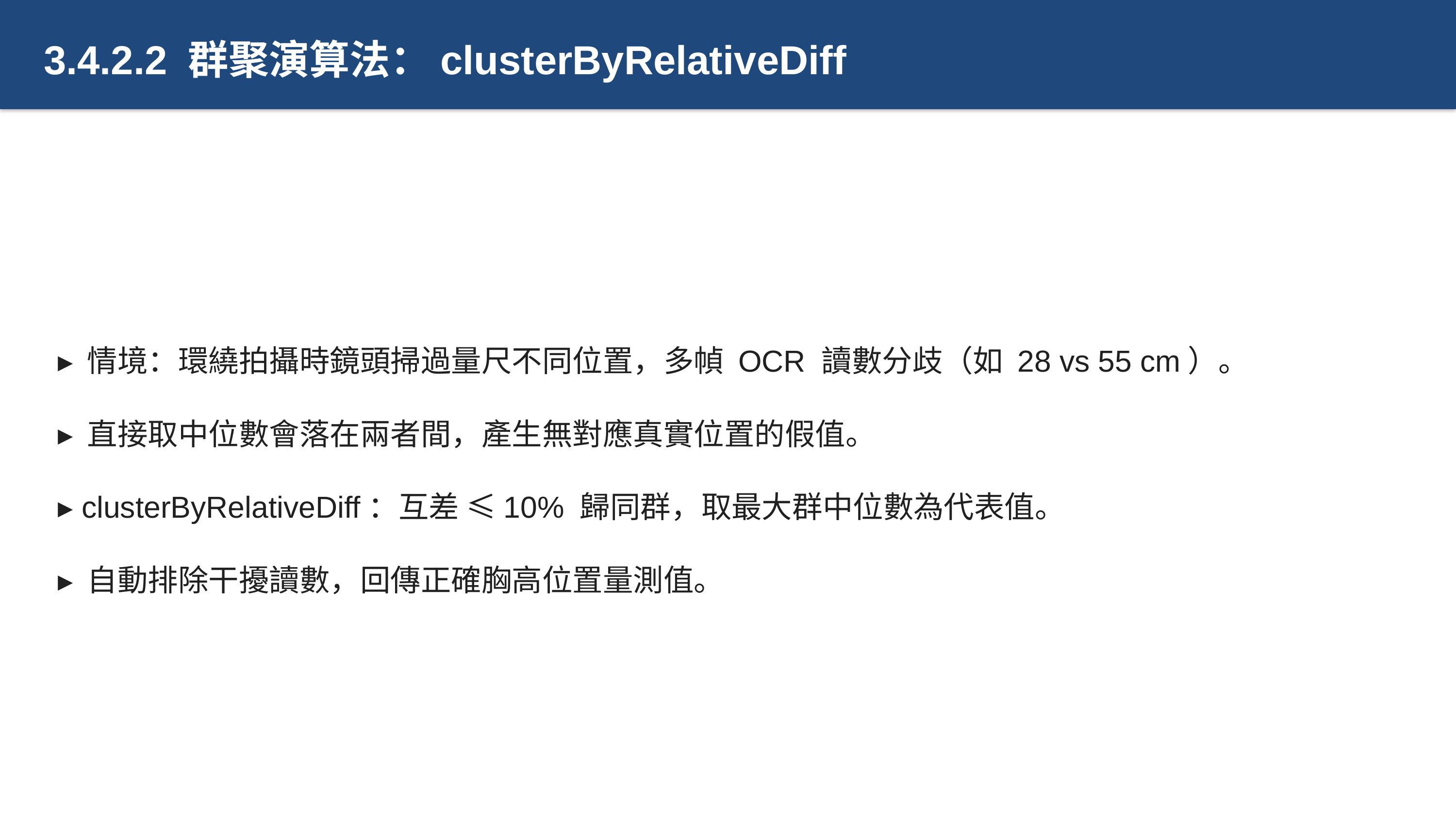

3.4.2.2 群聚演算法：clusterByRelativeDiff
▸ 情境：環繞拍攝時鏡頭掃過量尺不同位置，多幀 OCR 讀數分歧（如 28 vs 55 cm）。
▸ 直接取中位數會落在兩者間，產生無對應真實位置的假值。
▸ clusterByRelativeDiff：互差 ≤10% 歸同群，取最大群中位數為代表值。
▸ 自動排除干擾讀數，回傳正確胸高位置量測值。